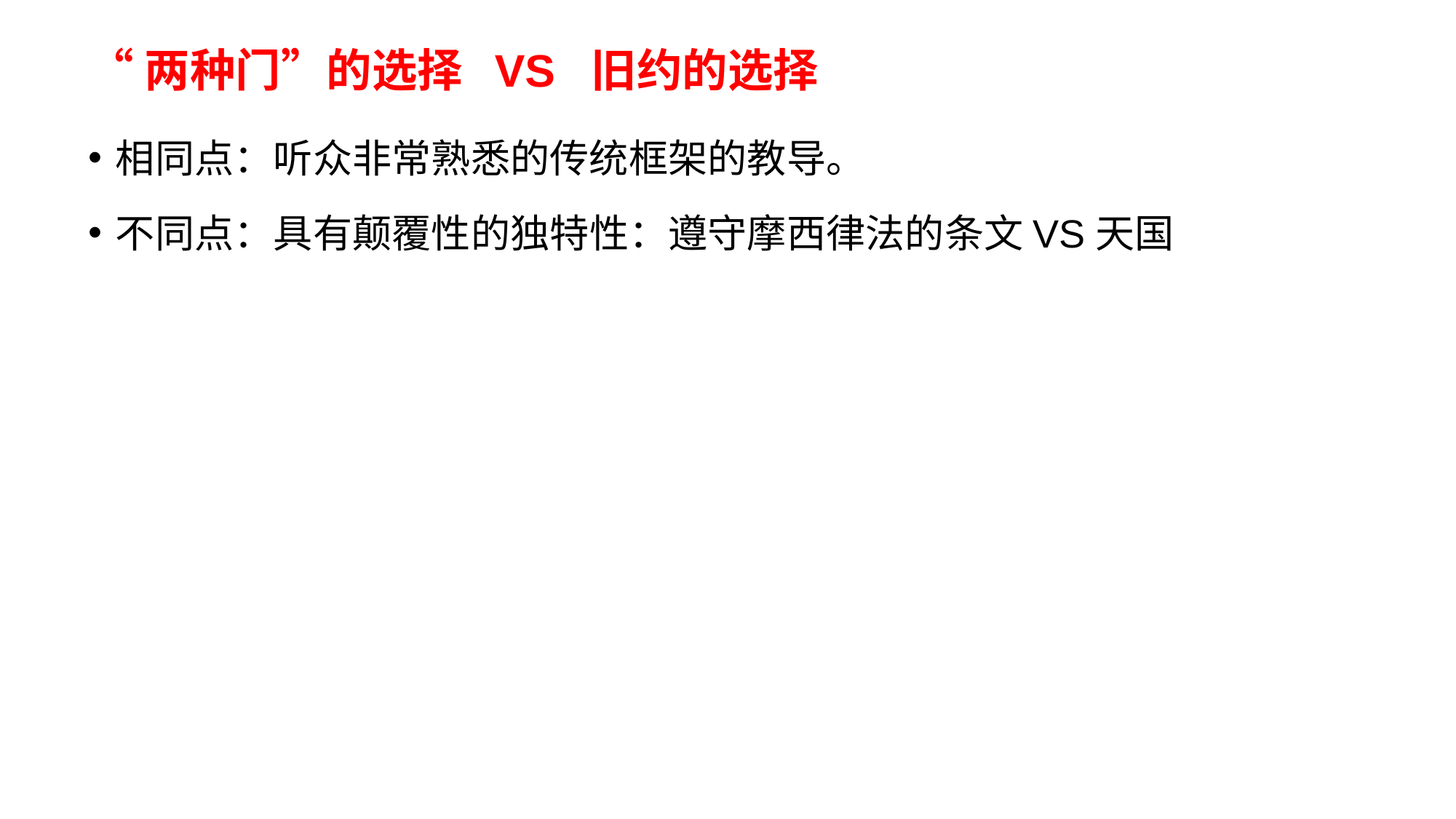

“两种门”的选择  VS  旧约的选择
相同点：听众非常熟悉的传统框架的教导。
不同点：具有颠覆性的独特性：遵守摩西律法的条文VS天国